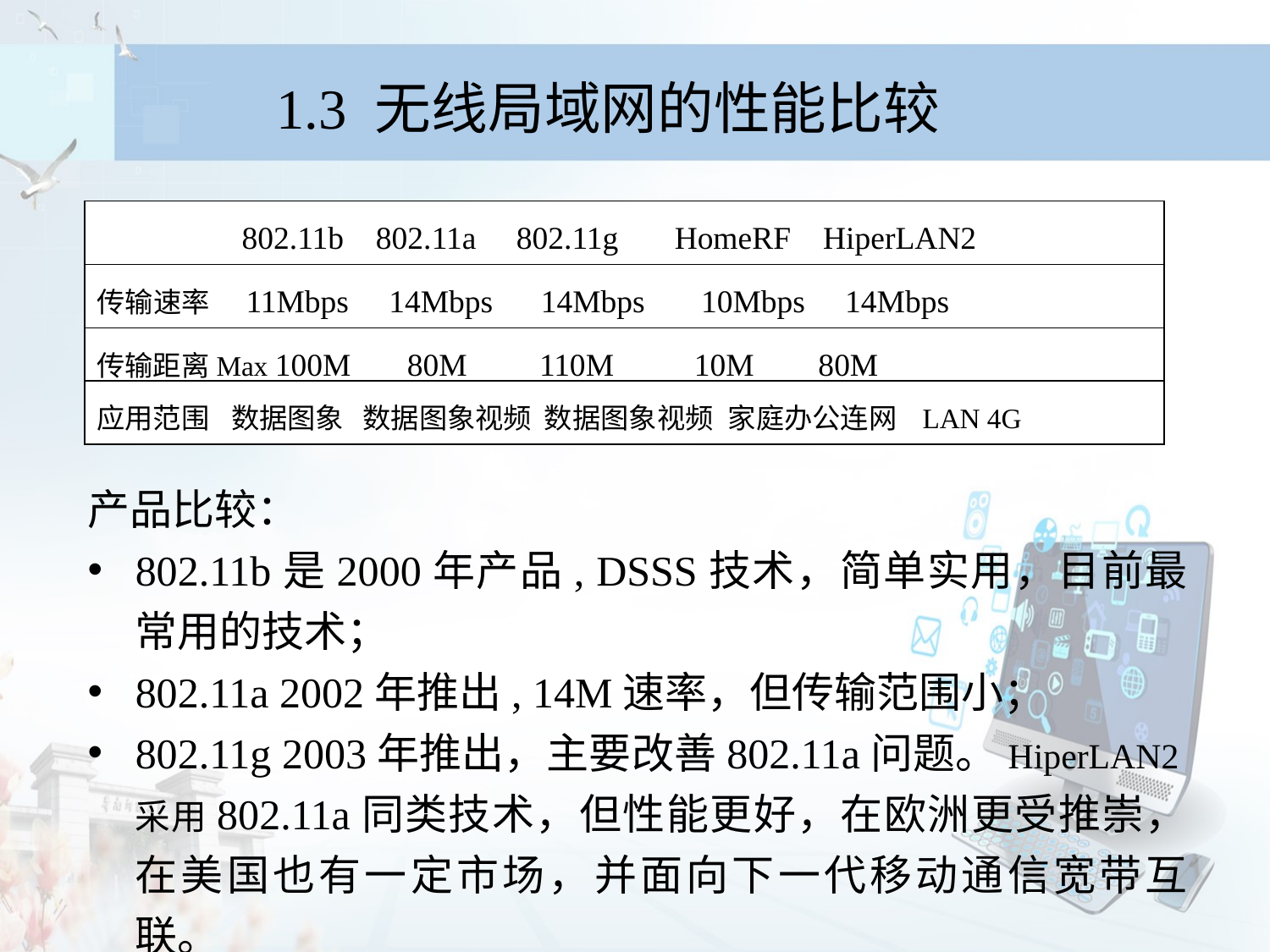

1.3 无线局域网的性能比较
                  802.11b    802.11a     802.11g       HomeRF    HiperLAN2
传输速率    11Mbps     14Mbps      14Mbps       10Mbps     14Mbps
传输距离Max 100M       80M         110M          10M        80M
应用范围   数据图象   数据图象视频  数据图象视频  家庭办公连网   LAN 4G
产品比较：
802.11b是2000年产品, DSSS技术，简单实用，目前最常用的技术；
802.11a 2002年推出, 14M速率，但传输范围小；
802.11g 2003年推出，主要改善802.11a问题。HiperLAN2采用802.11a同类技术，但性能更好，在欧洲更受推崇，在美国也有一定市场，并面向下一代移动通信宽带互联。